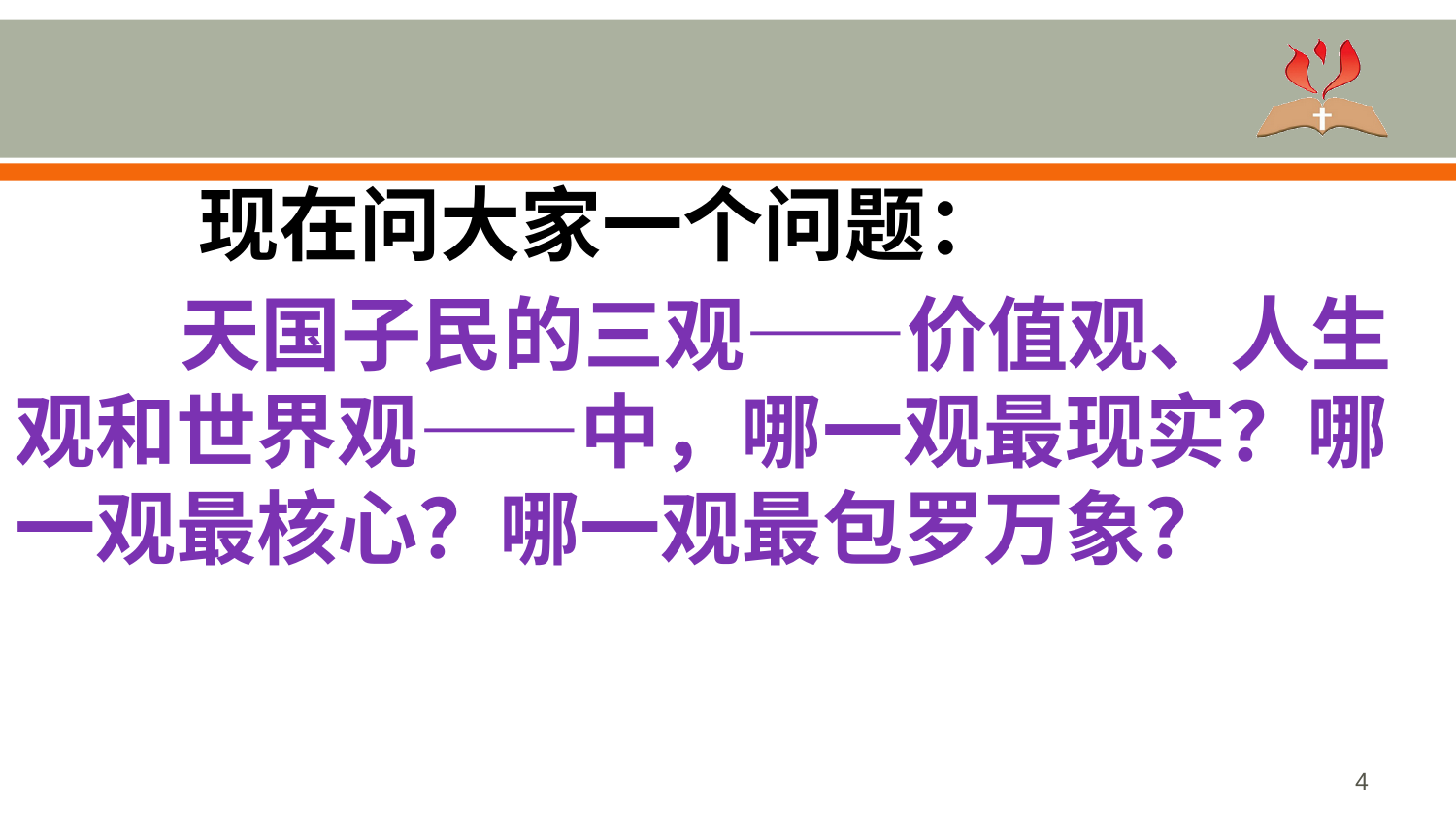

现在问大家一个问题：
 天国子民的三观——价值观、人生观和世界观——中，哪一观最现实？哪一观最核心？哪一观最包罗万象？

4